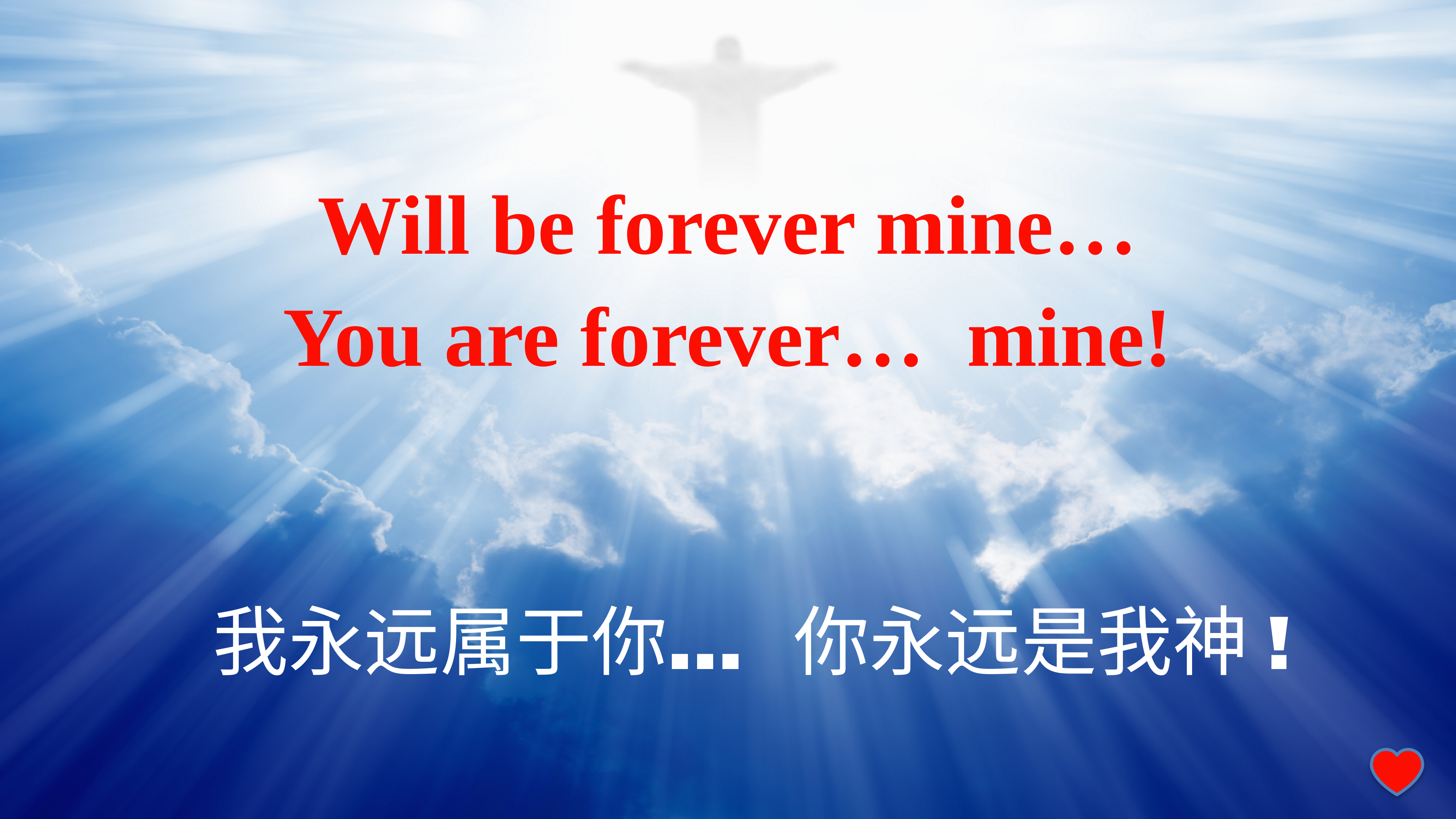

Will be forever mine…
You are forever…  mine!
我永远属于你…  你永远是我神!